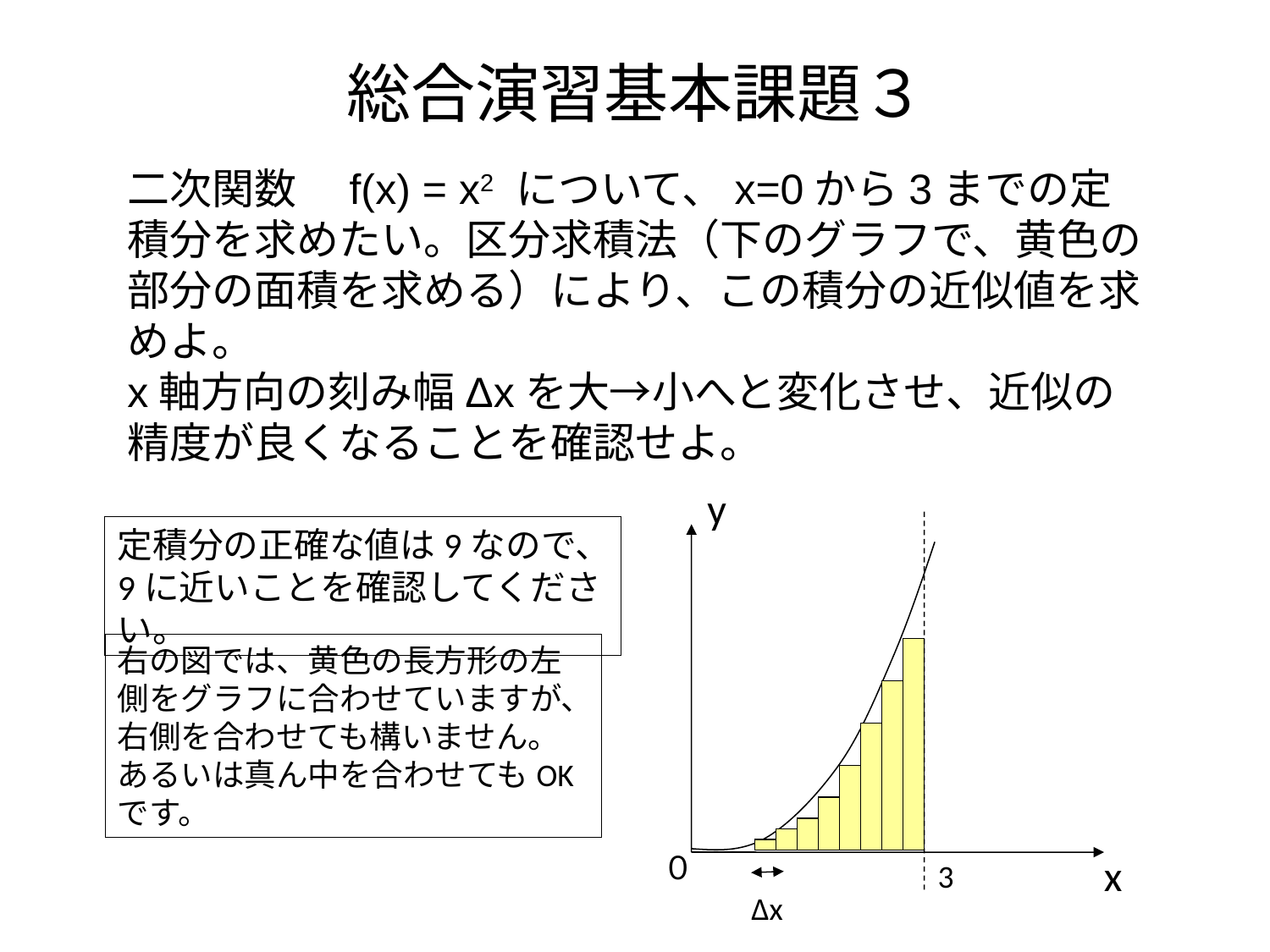

# 総合演習基本課題３
二次関数　f(x) = x2 について、x=0から3までの定積分を求めたい。区分求積法（下のグラフで、黄色の部分の面積を求める）により、この積分の近似値を求めよ。
x軸方向の刻み幅Δxを大→小へと変化させ、近似の精度が良くなることを確認せよ。
y

定積分の正確な値は9なので、9に近いことを確認してください。

０

右の図では、黄色の長方形の左側をグラフに合わせていますが、右側を合わせても構いません。あるいは真ん中を合わせてもOKです。

x
3

Δx